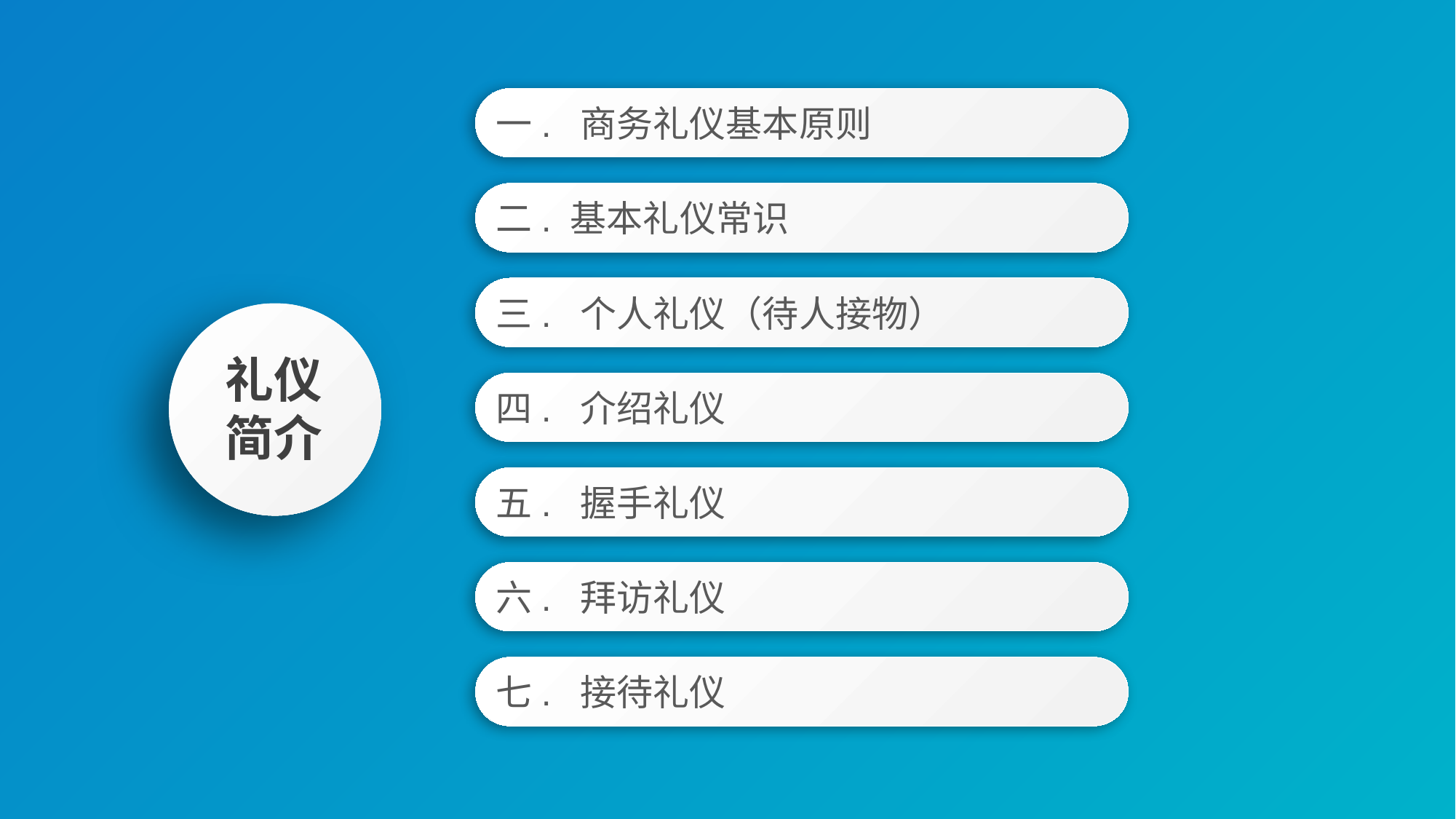

一.  商务礼仪基本原则
二. 基本礼仪常识
三.  个人礼仪（待人接物）

礼仪
简介
四.  介绍礼仪
五.  握手礼仪
六.  拜访礼仪
七.  接待礼仪